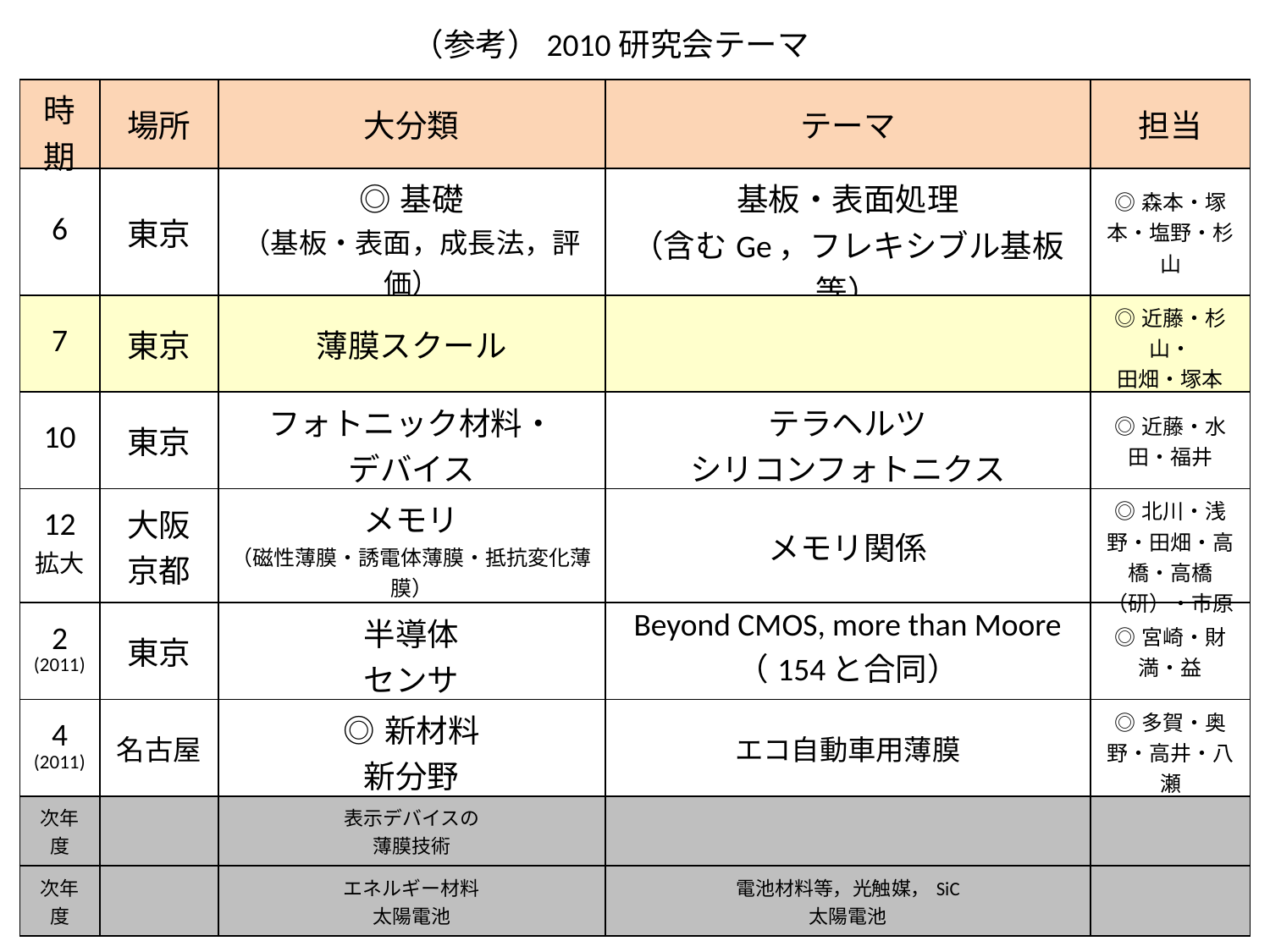

（参考）2010研究会テーマ
| 時期 | 場所 | 大分類 | テーマ | 担当 |
| --- | --- | --- | --- | --- |
| 6 | 東京 | ◎基礎 （基板・表面，成長法，評価） | 基板・表面処理 （含むGe，フレキシブル基板等） | ◎森本・塚本・塩野・杉山 |
| 7 | 東京 | 薄膜スクール |  | ◎近藤・杉山・ 田畑・塚本 |
| 10 | 東京 | フォトニック材料・ デバイス | テラヘルツ シリコンフォトニクス | ◎近藤・水田・福井 |
| 12 拡大 | 大阪 京都 | メモリ （磁性薄膜・誘電体薄膜・抵抗変化薄膜） | メモリ関係 | ◎北川・浅野・田畑・高橋・高橋（研）・市原 |
| 2 (2011) | 東京 | 半導体 センサ | Beyond CMOS, more than Moore （154と合同） | ◎宮崎・財満・益 |
| 4 (2011) | 名古屋 | ◎新材料 新分野 | エコ自動車用薄膜 | ◎多賀・奥野・高井・八瀬 |
| 次年度 |  | 表示デバイスの 薄膜技術 |  |  |
| 次年度 |  | エネルギー材料 太陽電池 | 電池材料等，光触媒，SiC 太陽電池 |  |